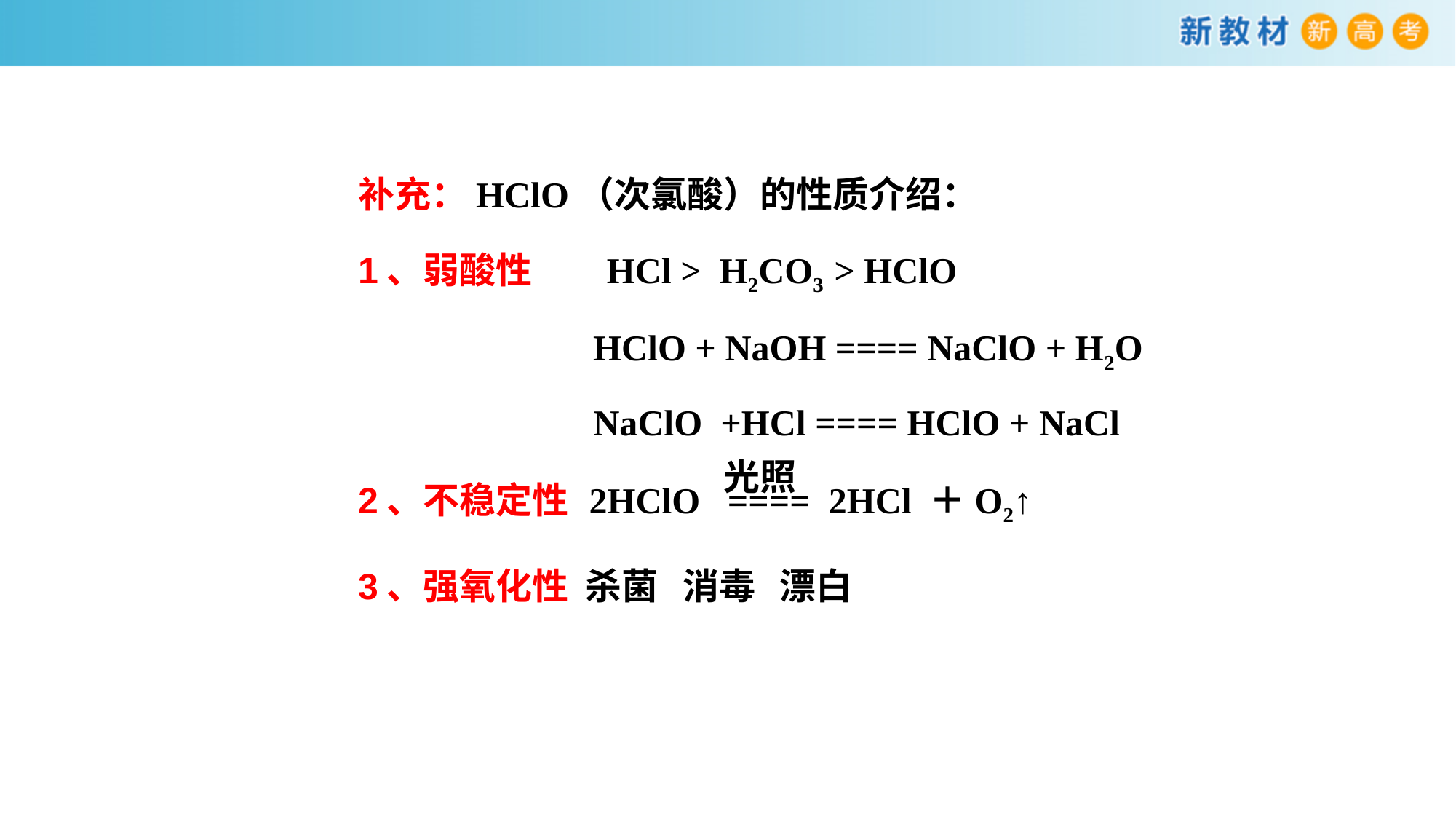

补充：HClO（次氯酸）的性质介绍：
1、弱酸性        HCl >  H2CO3  > HClO
HClO + NaOH ==== NaClO + H2O
NaClO  +HCl ==== HClO + NaCl
光照
2HClO   ====  2HCl ＋O2↑
2、不稳定性
3、强氧化性  杀菌   消毒   漂白